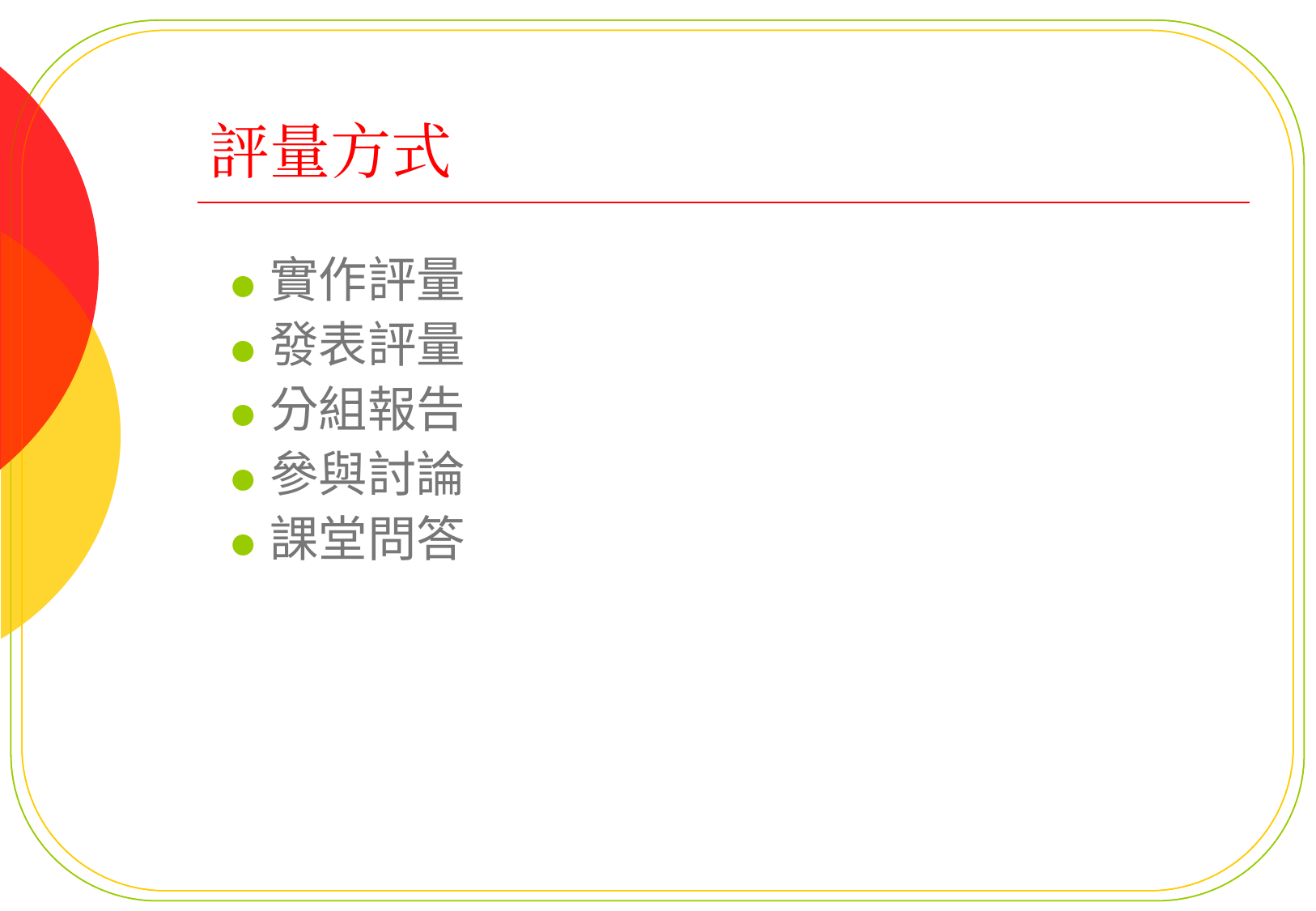

# 評量方式
實作評量
發表評量
分組報告
參與討論
課堂問答